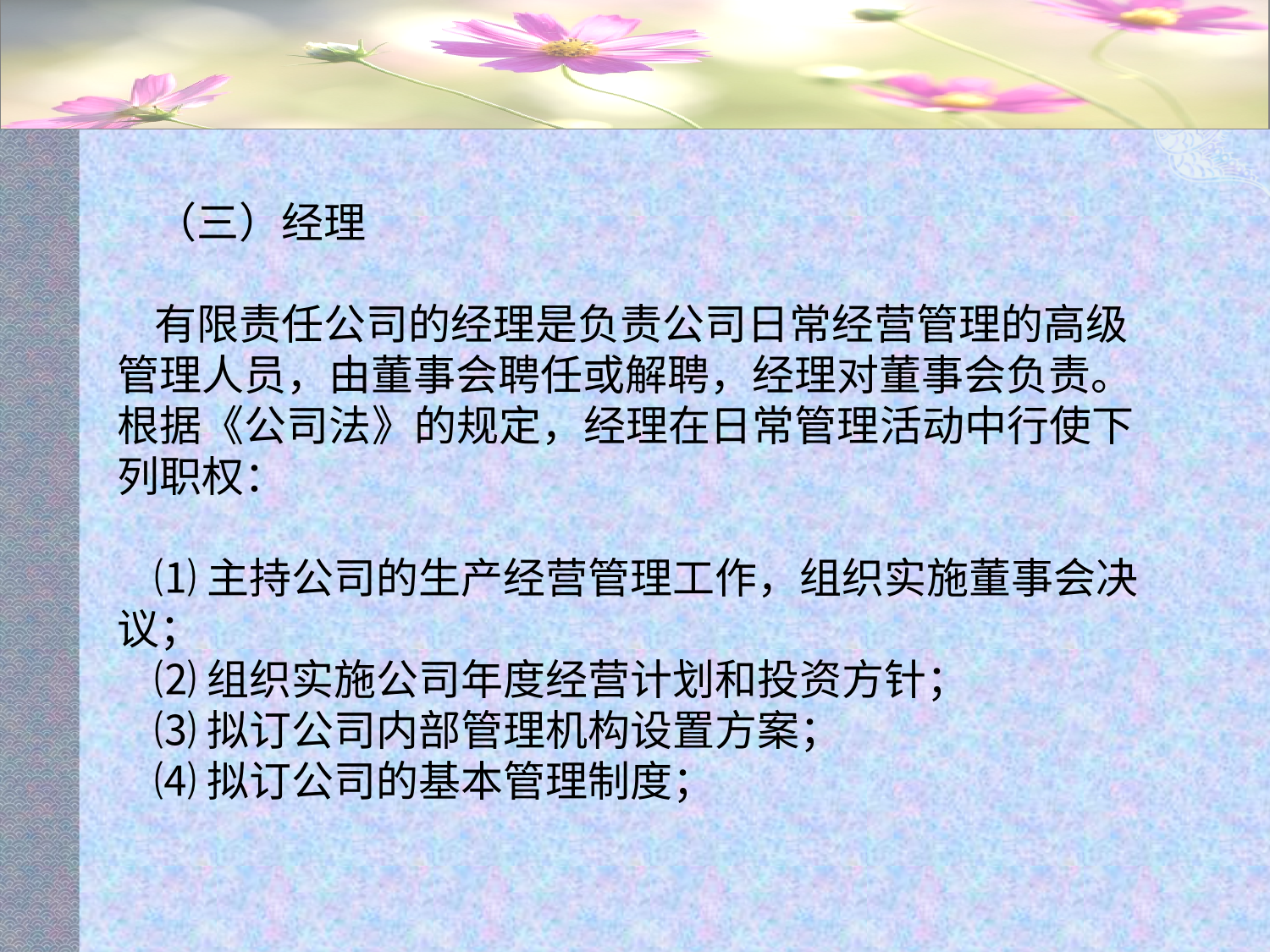

#
（三）经理

有限责任公司的经理是负责公司日常经营管理的高级管理人员，由董事会聘任或解聘，经理对董事会负责。根据《公司法》的规定，经理在日常管理活动中行使下列职权：

⑴主持公司的生产经营管理工作，组织实施董事会决议；
⑵组织实施公司年度经营计划和投资方针；
⑶拟订公司内部管理机构设置方案；
⑷拟订公司的基本管理制度；